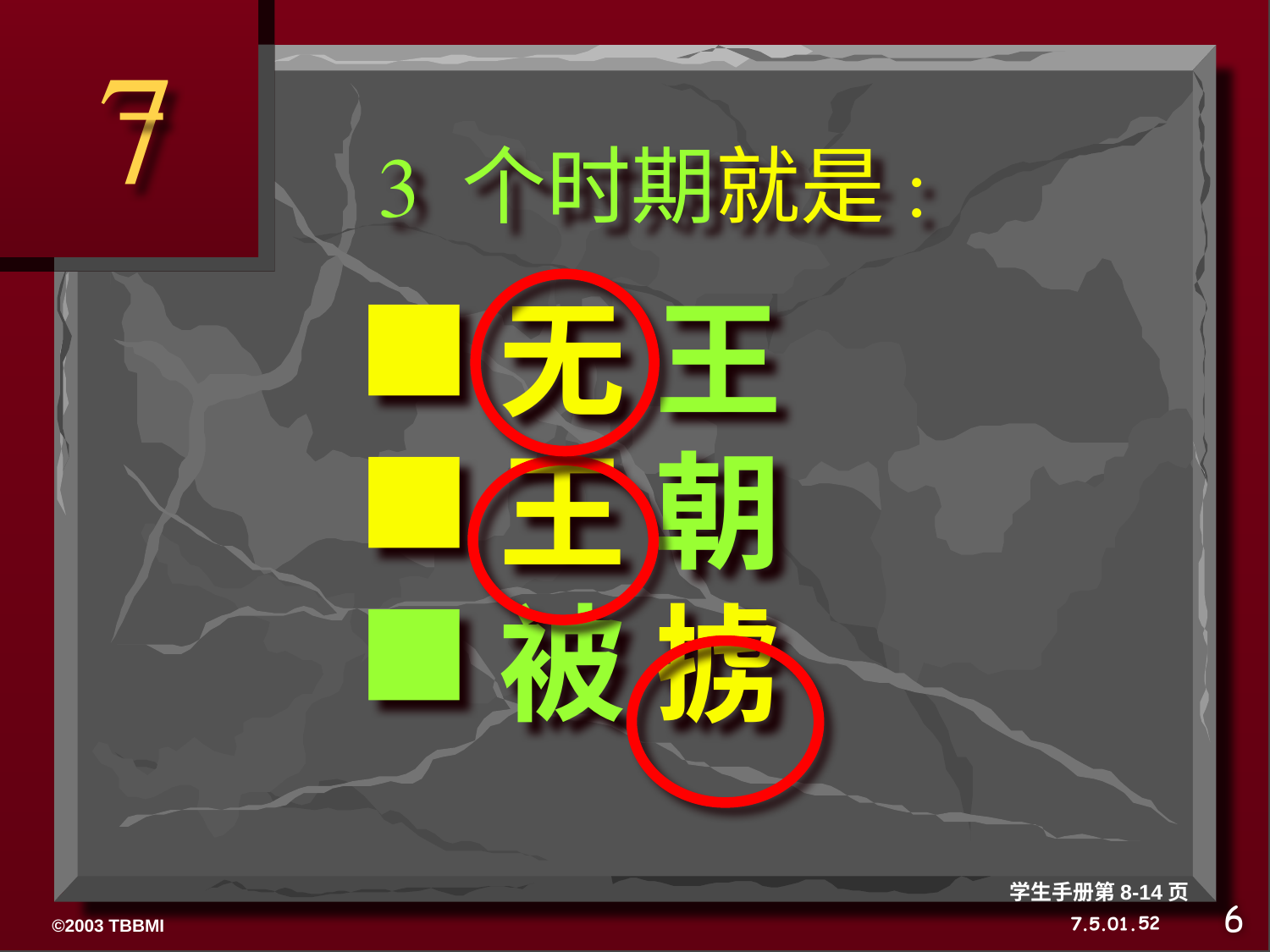

7
# 3 个时期就是:

无 王
王 朝
被 掳

学生手册第8-14页
6

52